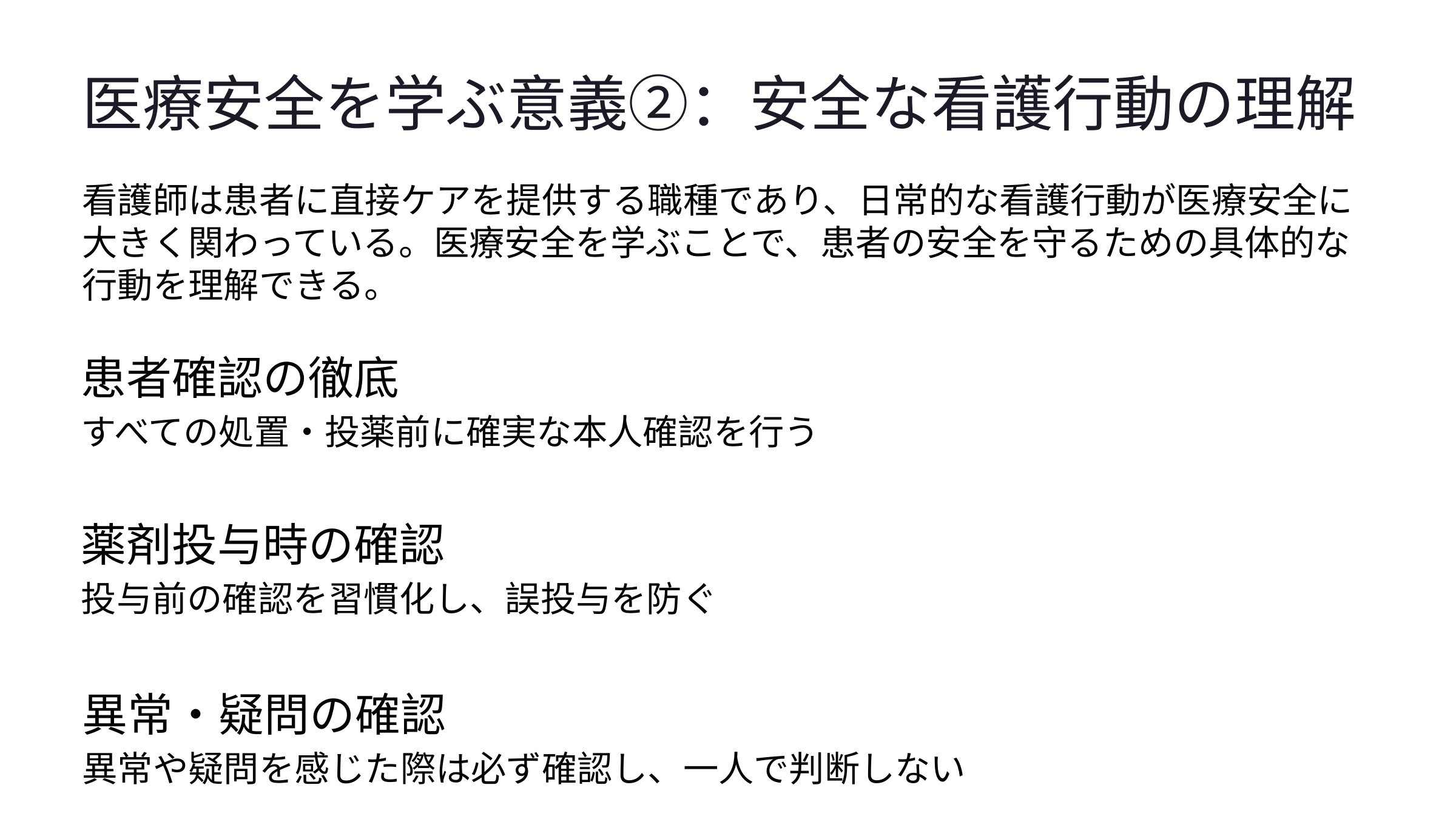

医療安全を学ぶ意義②：安全な看護行動の理解
看護師は患者に直接ケアを提供する職種であり、日常的な看護行動が医療安全に大きく関わっている。医療安全を学ぶことで、患者の安全を守るための具体的な行動を理解できる。
患者確認の徹底
すべての処置・投薬前に確実な本人確認を行う
薬剤投与時の確認
投与前の確認を習慣化し、誤投与を防ぐ
異常・疑問の確認
異常や疑問を感じた際は必ず確認し、一人で判断しない